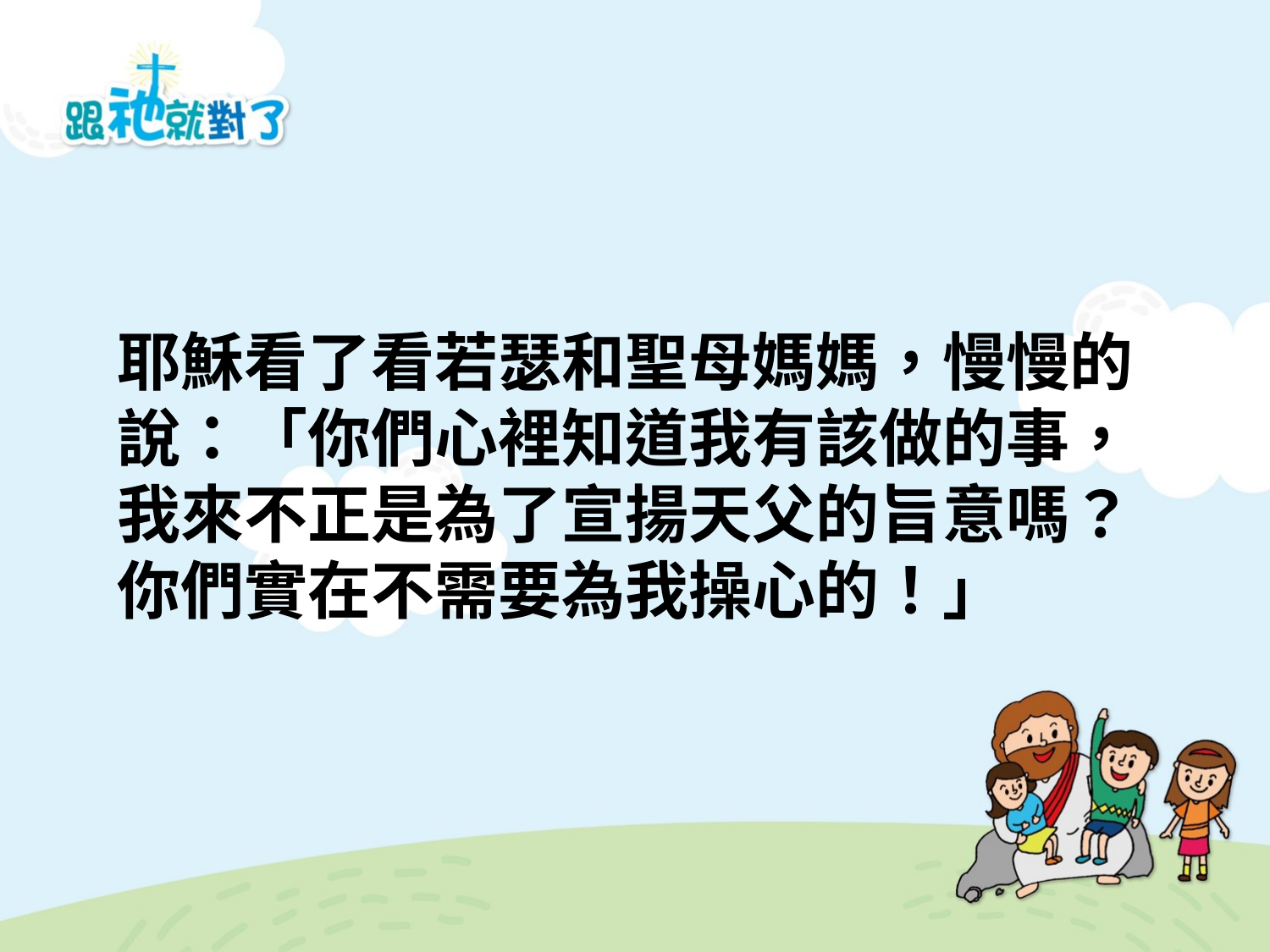

耶穌看了看若瑟和聖母媽媽，慢慢的說：「你們心裡知道我有該做的事，我來不正是為了宣揚天父的旨意嗎？你們實在不需要為我操心的！」